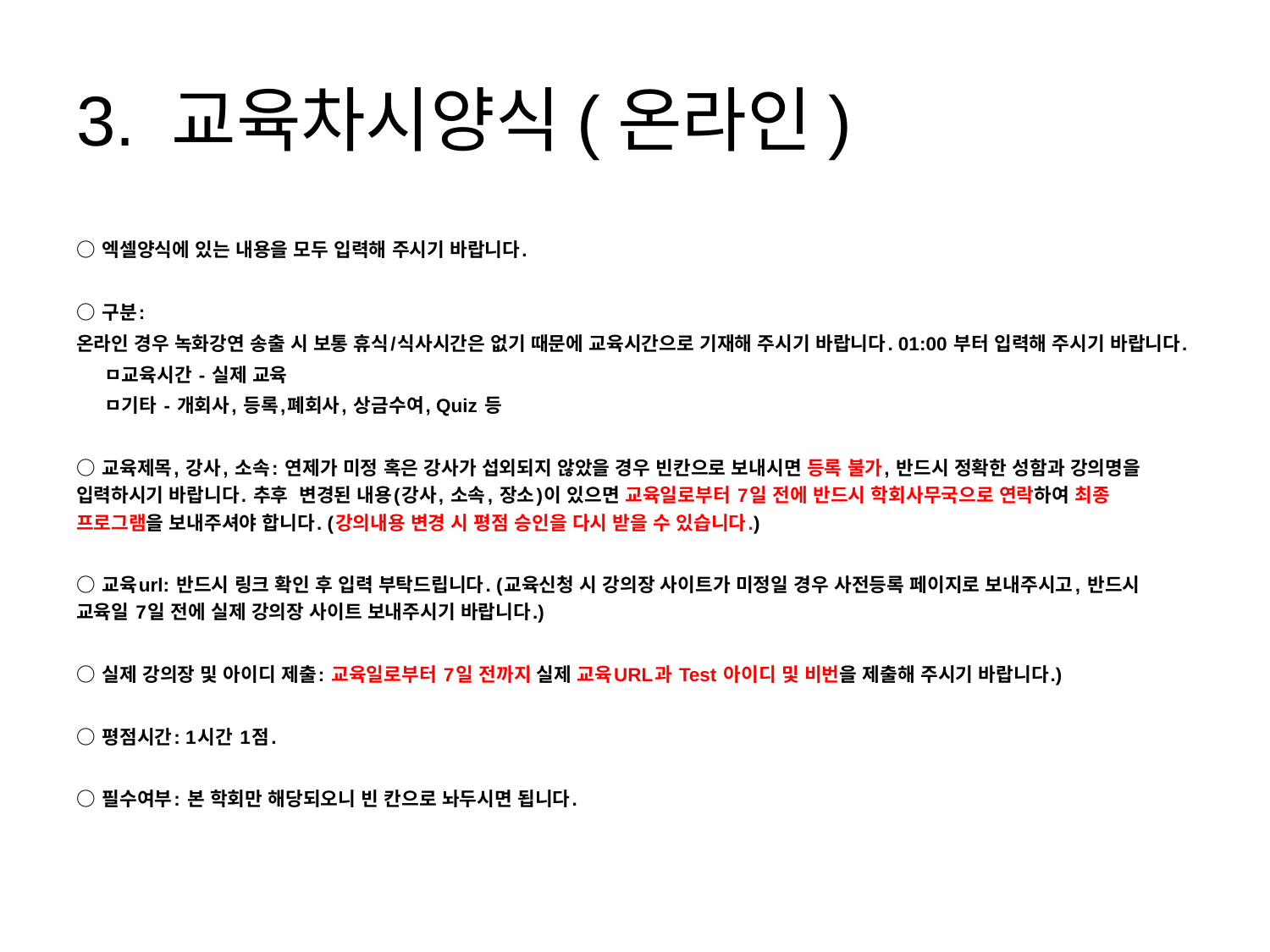

# 3. 교육차시양식(온라인)
○ 엑셀양식에 있는 내용을 모두 입력해 주시기 바랍니다.

○ 구분:
온라인 경우 녹화강연 송출 시 보통 휴식/식사시간은 없기 때문에 교육시간으로 기재해 주시기 바랍니다. 01:00 부터 입력해 주시기 바랍니다.
     ㅁ교육시간 - 실제 교육
     ㅁ기타 - 개회사, 등록,폐회사, 상금수여, Quiz 등

○ 교육제목, 강사, 소속: 연제가 미정 혹은 강사가 섭외되지 않았을 경우 빈칸으로 보내시면 등록 불가, 반드시 정확한 성함과 강의명을 입력하시기 바랍니다. 추후  변경된 내용(강사, 소속, 장소)이 있으면 교육일로부터 7일 전에 반드시 학회사무국으로 연락하여 최종 프로그램을 보내주셔야 합니다. (강의내용 변경 시 평점 승인을 다시 받을 수 있습니다.)

○ 교육url: 반드시 링크 확인 후 입력 부탁드립니다. (교육신청 시 강의장 사이트가 미정일 경우 사전등록 페이지로 보내주시고, 반드시 교육일 7일 전에 실제 강의장 사이트 보내주시기 바랍니다.)

○ 실제 강의장 및 아이디 제출: 교육일로부터 7일 전까지 실제 교육URL과 Test 아이디 및 비번을 제출해 주시기 바랍니다.)

○ 평점시간: 1시간 1점.

○ 필수여부: 본 학회만 해당되오니 빈 칸으로 놔두시면 됩니다.